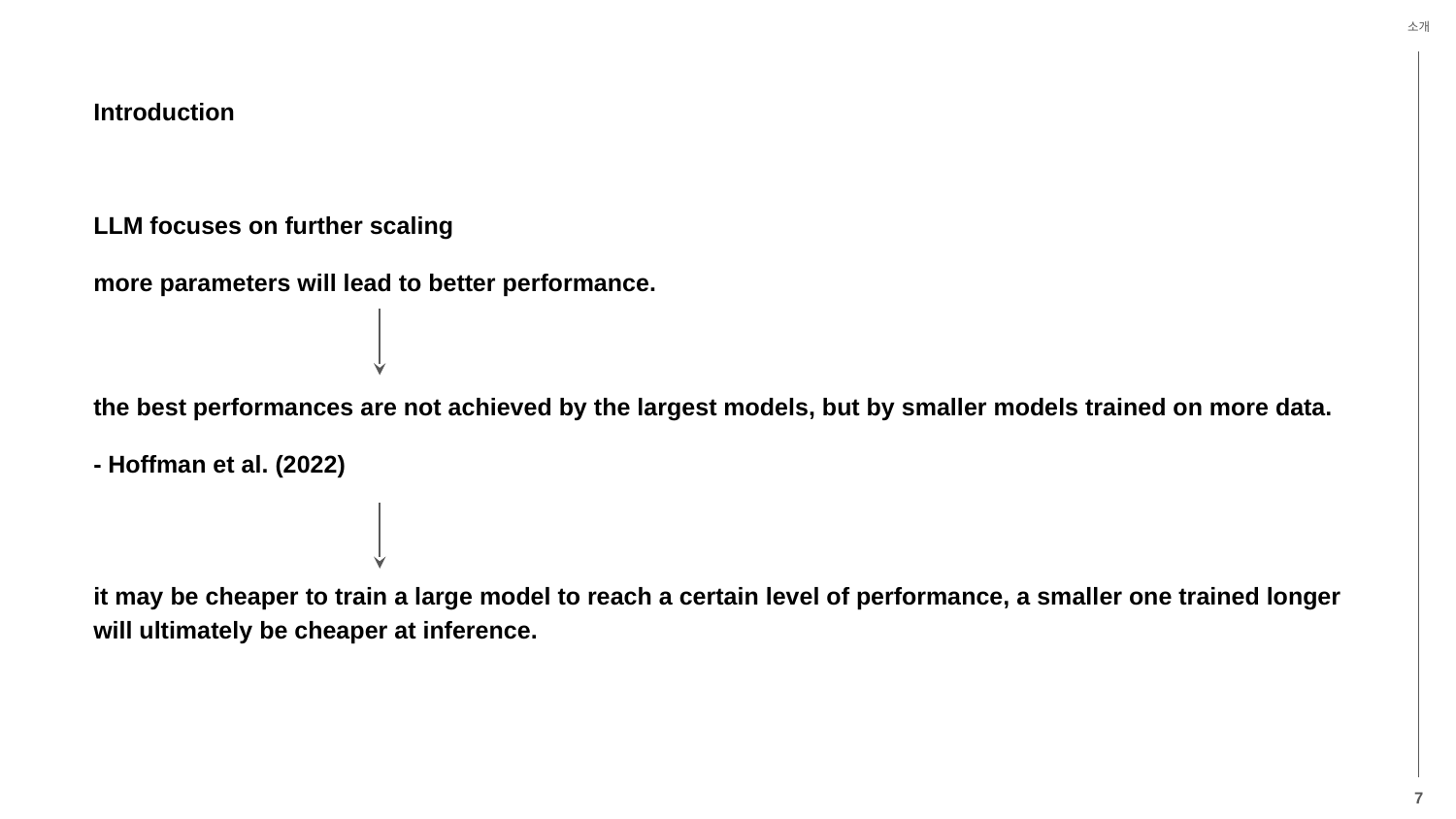

소개
Introduction
LLM focuses on further scaling
more parameters will lead to better performance.
the best performances are not achieved by the largest models, but by smaller models trained on more data.
- Hoffman et al. (2022)
it may be cheaper to train a large model to reach a certain level of performance, a smaller one trained longer will ultimately be cheaper at inference.
7